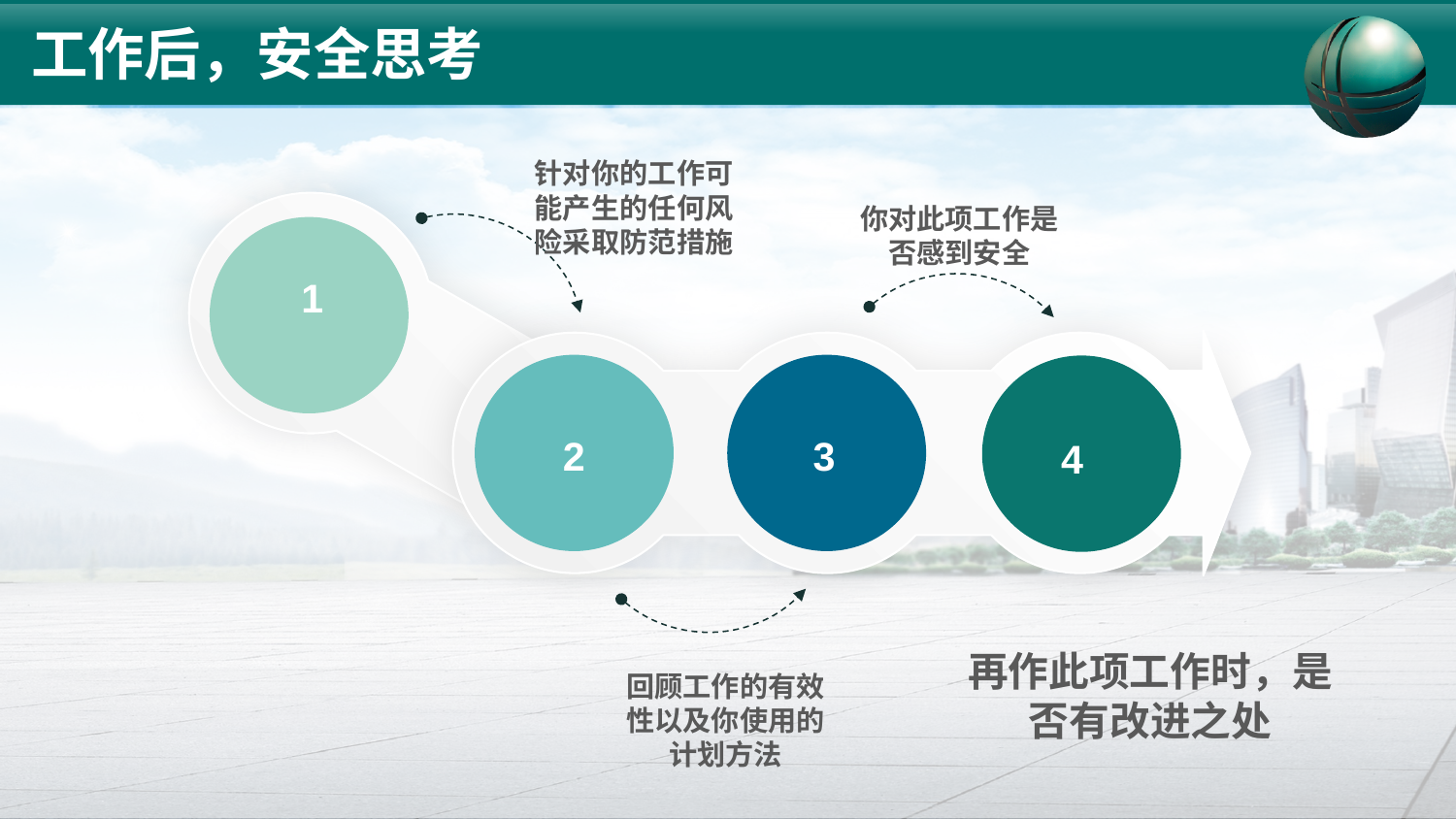

工作后，安全思考
针对你的工作可能产生的任何风险采取防范措施

1

2

3

4
你对此项工作是否感到安全

再作此项工作时，是否有改进之处
回顾工作的有效性以及你使用的计划方法